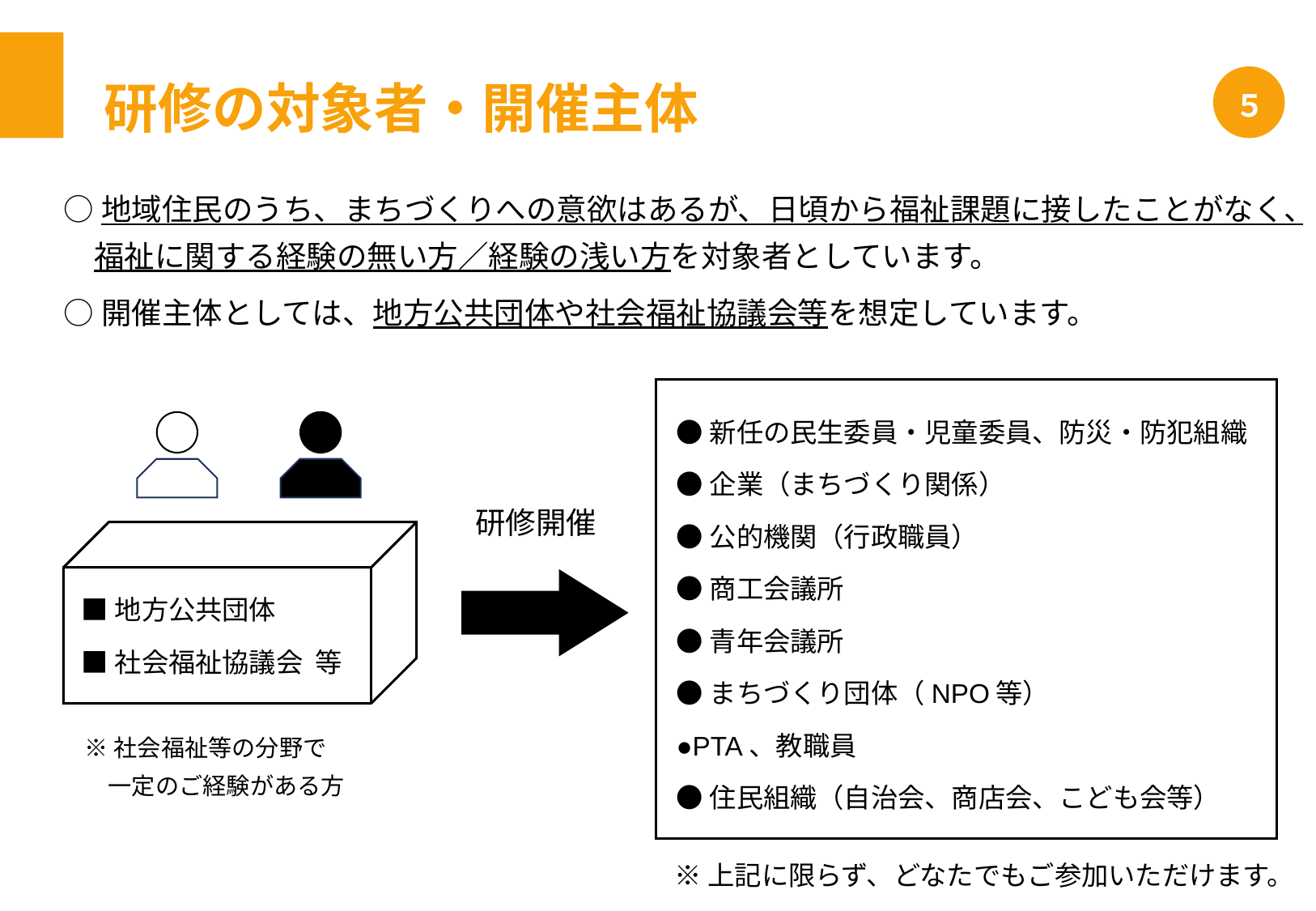

研修の対象者・開催主体
５
○地域住民のうち、まちづくりへの意欲はあるが、日頃から福祉課題に接したことがなく、
　福祉に関する経験の無い方／経験の浅い方を対象者としています。
○開催主体としては、地方公共団体や社会福祉協議会等を想定しています。

●新任の民生委員・児童委員、防災・防犯組織
●企業（まちづくり関係）
●公的機関（行政職員）
●商工会議所
●青年会議所
●まちづくり団体（NPO等）
●PTA、教職員
●住民組織（自治会、商店会、こども会等）

研修開催
 ■地方公共団体
 ■社会福祉協議会  等

※社会福祉等の分野で
　一定のご経験がある方
※上記に限らず、どなたでもご参加いただけます。